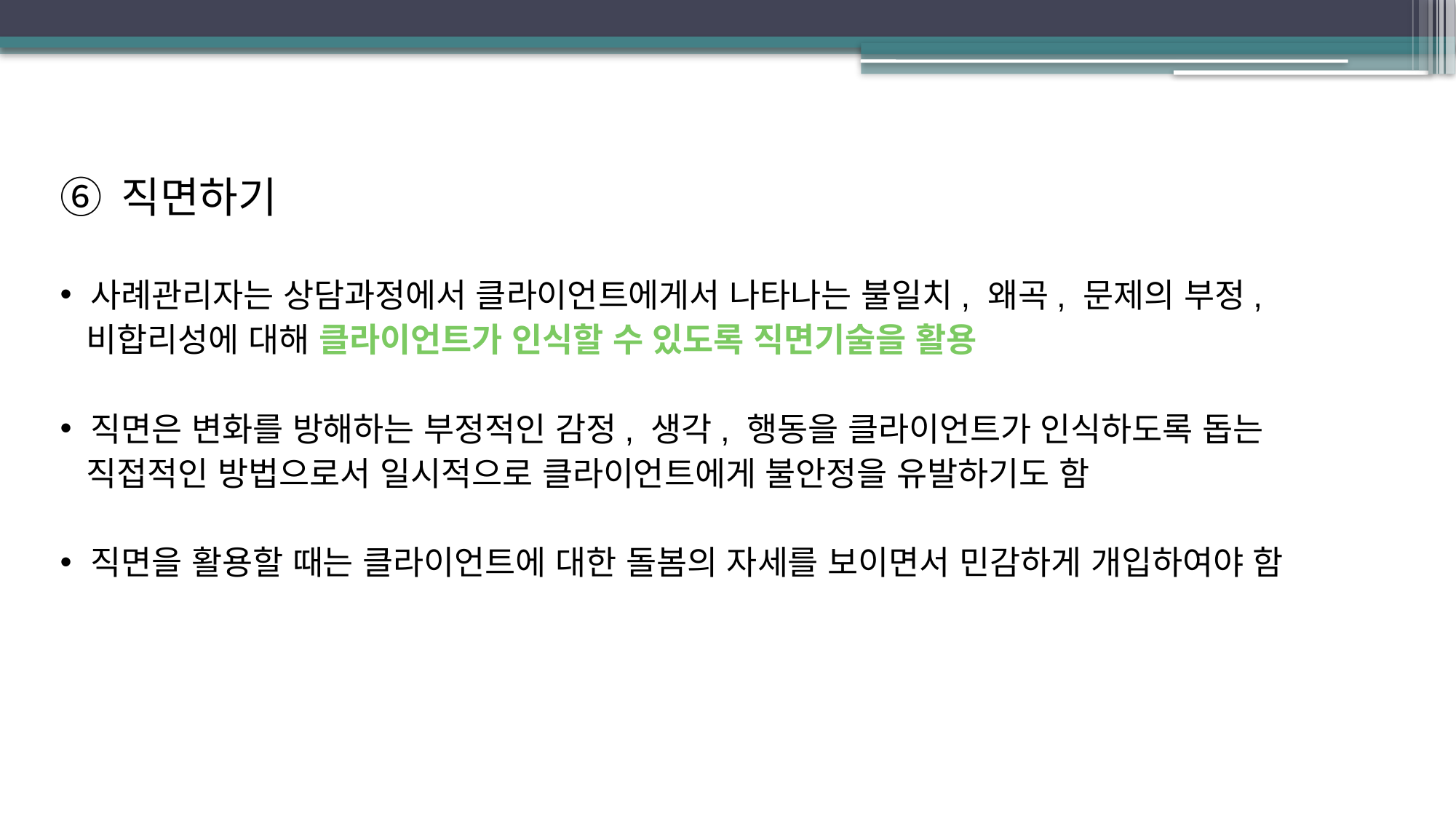

직면하기

사례관리자는 상담과정에서 클라이언트에게서 나타나는 불일치, 왜곡, 문제의 부정,
  비합리성에 대해 클라이언트가 인식할 수 있도록 직면기술을 활용

직면은 변화를 방해하는 부정적인 감정, 생각, 행동을 클라이언트가 인식하도록 돕는
  직접적인 방법으로서 일시적으로 클라이언트에게 불안정을 유발하기도 함

직면을 활용할 때는 클라이언트에 대한 돌봄의 자세를 보이면서 민감하게 개입하여야 함